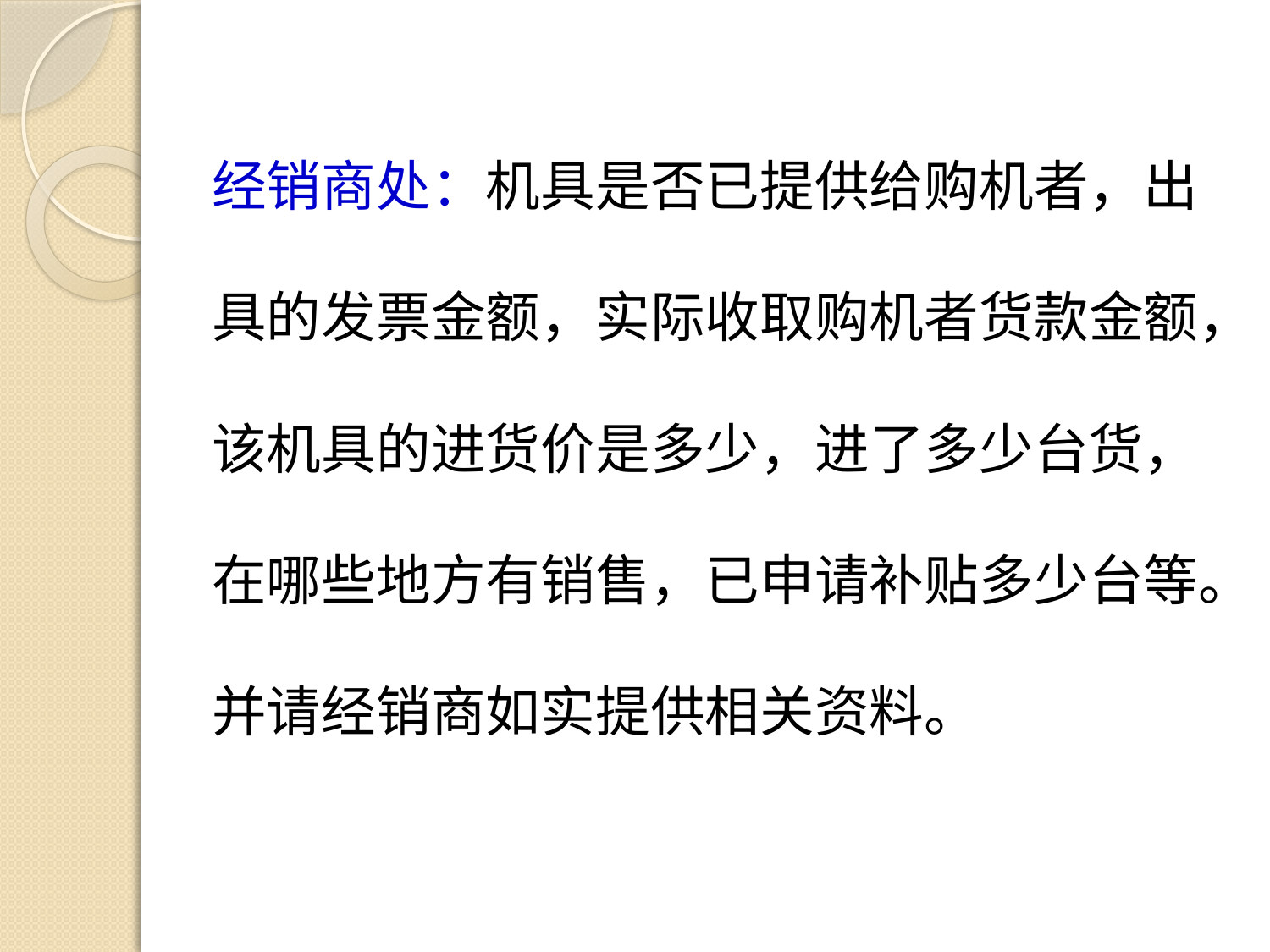

经销商处：机具是否已提供给购机者，出具的发票金额，实际收取购机者货款金额，该机具的进货价是多少，进了多少台货，在哪些地方有销售，已申请补贴多少台等。并请经销商如实提供相关资料。